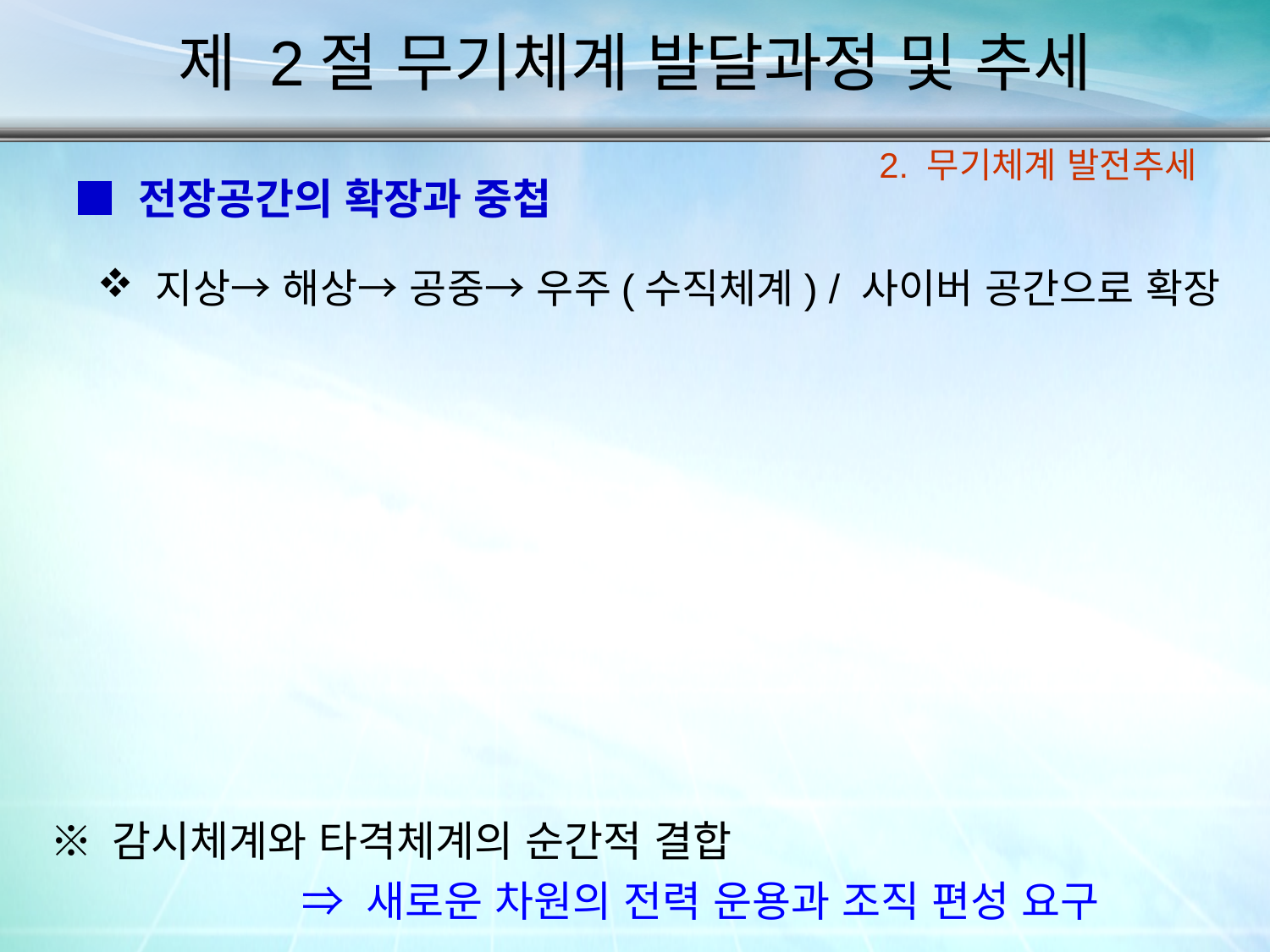

제 2절 무기체계 발달과정 및 추세
2. 무기체계 발전추세
■ 전장공간의 확장과 중첩
 지상→ 해상→ 공중→ 우주(수직체계) / 사이버 공간으로 확장

 ※ 감시체계와 타격체계의 순간적 결합
                      ⇒ 새로운 차원의 전력 운용과 조직 편성 요구